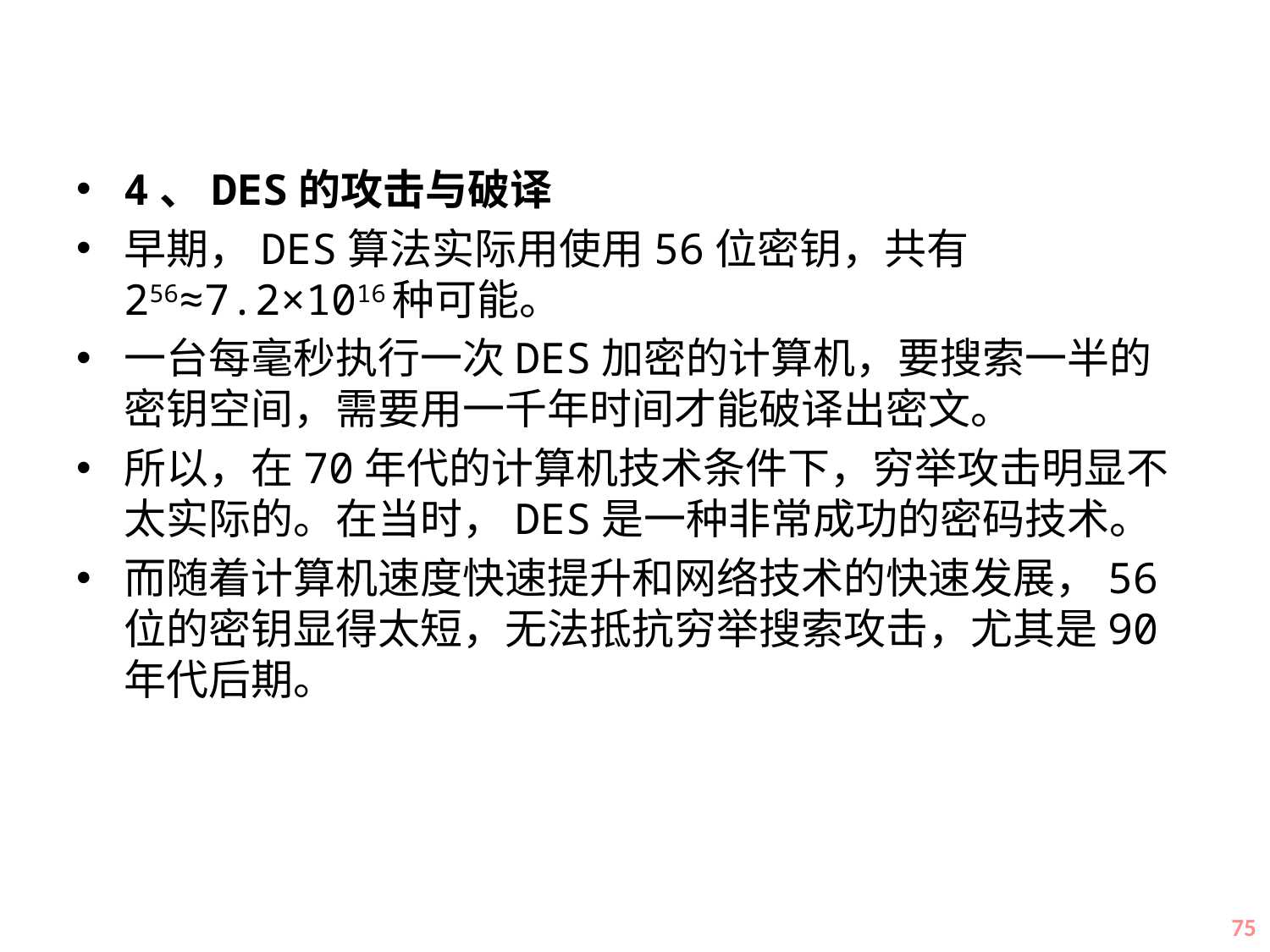

#
4、DES的攻击与破译
早期，DES算法实际用使用56位密钥，共有256≈7.2×1016种可能。
一台每毫秒执行一次DES加密的计算机，要搜索一半的密钥空间，需要用一千年时间才能破译出密文。
所以，在70年代的计算机技术条件下，穷举攻击明显不太实际的。在当时，DES是一种非常成功的密码技术。
而随着计算机速度快速提升和网络技术的快速发展，56位的密钥显得太短，无法抵抗穷举搜索攻击，尤其是90年代后期。

75